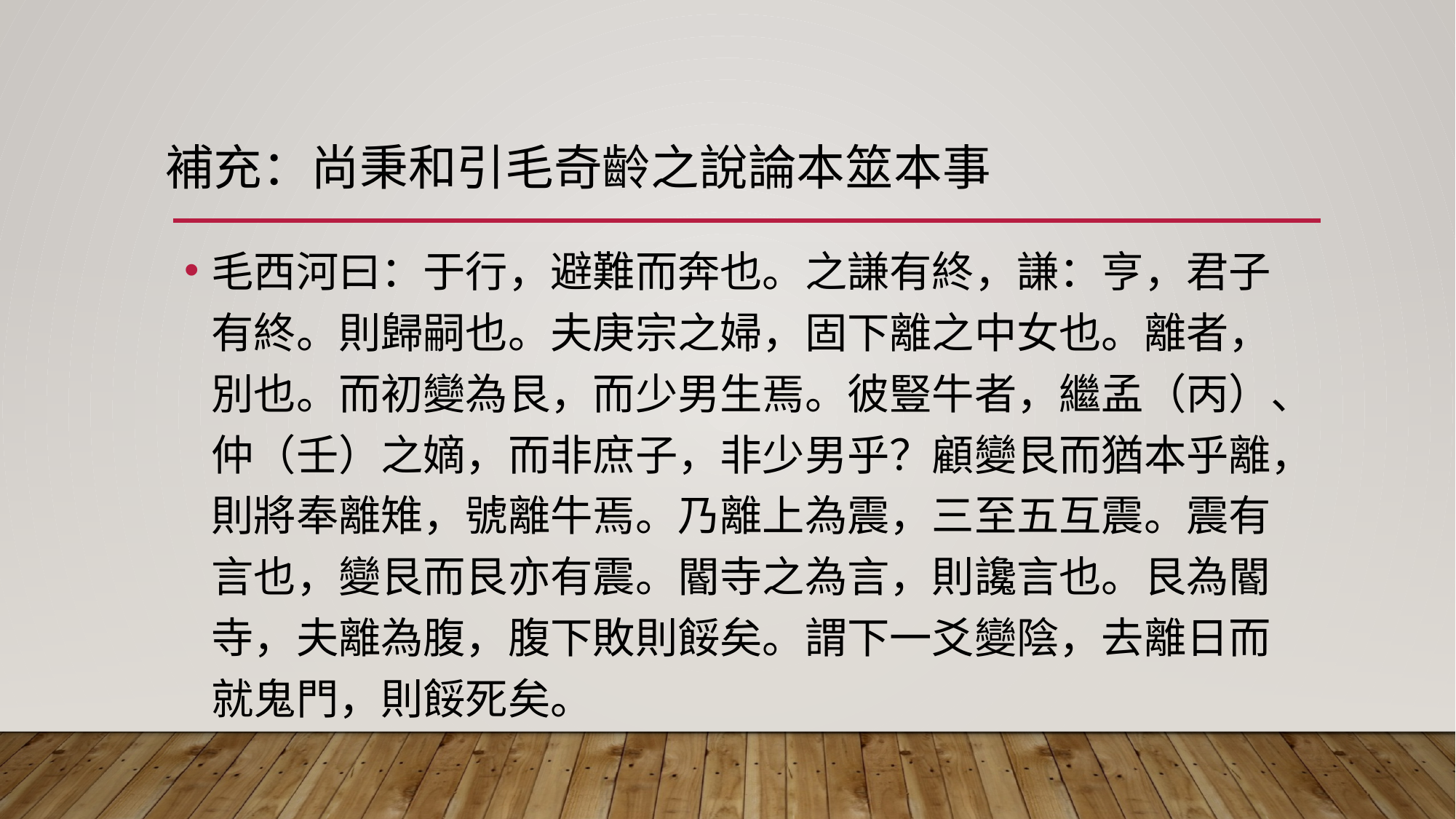

# 補充：尚秉和引毛奇齡之說論本筮本事
毛西河曰：于行，避難而奔也。之謙有終，謙：亨，君子有終。則歸嗣也。夫庚宗之婦，固下離之中女也。離者，別也。而初變為艮，而少男生焉。彼豎牛者，繼孟（丙）、仲（壬）之嫡，而非庶子，非少男乎？顧變艮而猶本乎離，則將奉離雉，號離牛焉。乃離上為震，三至五互震。震有言也，變艮而艮亦有震。閽寺之為言，則讒言也。艮為閽寺，夫離為腹，腹下敗則餒矣。謂下一爻變陰，去離日而就鬼門，則餒死矣。